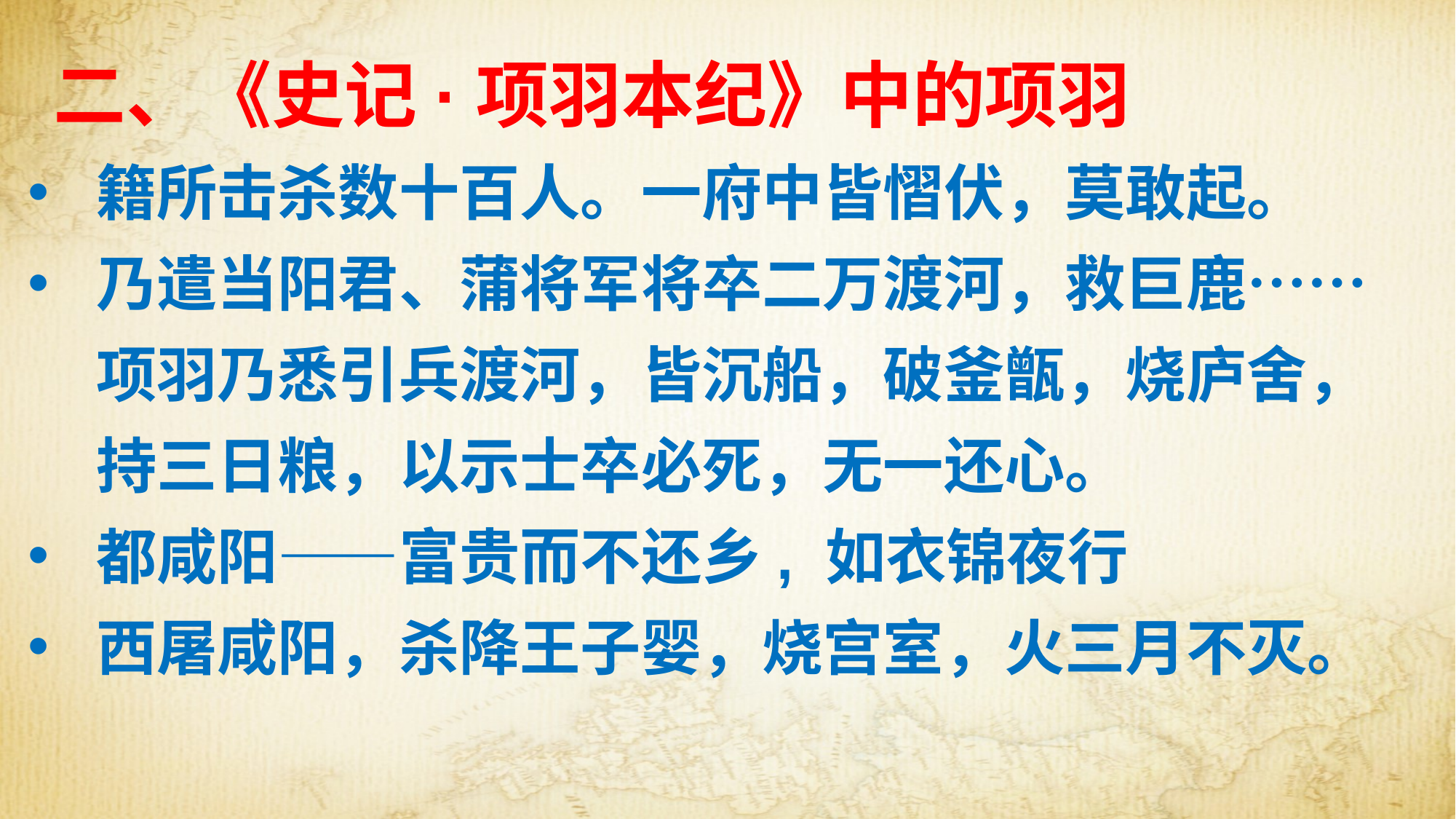

二、《史记·项羽本纪》中的项羽
籍所击杀数十百人。一府中皆慴伏，莫敢起。
乃遣当阳君、蒲将军将卒二万渡河，救巨鹿……项羽乃悉引兵渡河，皆沉船，破釜甑，烧庐舍，持三日粮，以示士卒必死，无一还心。
都咸阳——富贵而不还乡, 如衣锦夜行
西屠咸阳，杀降王子婴，烧宫室，火三月不灭。